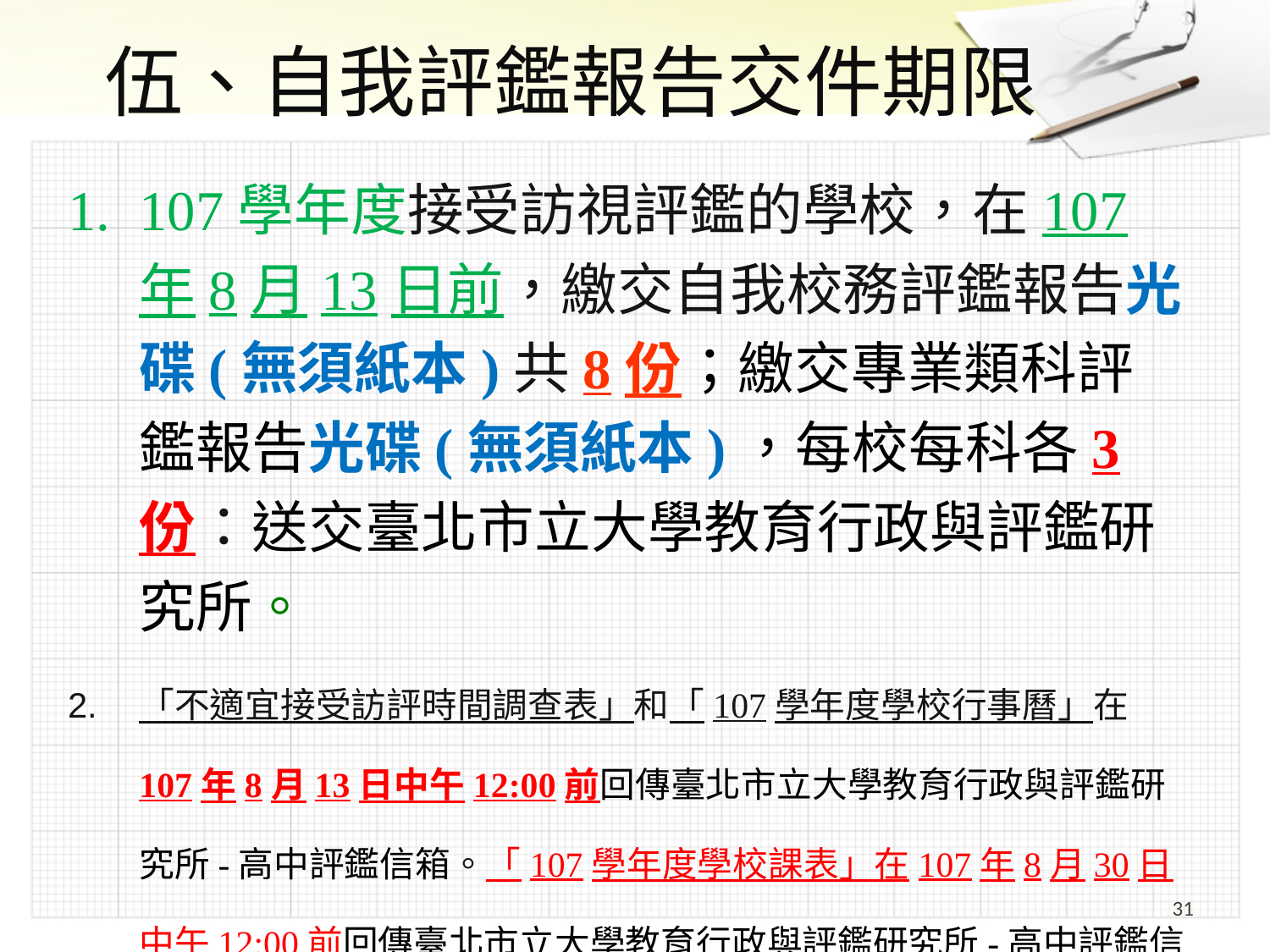

# 伍、自我評鑑報告交件期限
107學年度接受訪視評鑑的學校，在107年8月13日前，繳交自我校務評鑑報告光碟(無須紙本)共8份；繳交專業類科評鑑報告光碟(無須紙本)，每校每科各3份：送交臺北市立大學教育行政與評鑑研究所。
「不適宜接受訪評時間調查表」和「107學年度學校行事曆」在107年8月13日中午12:00前回傳臺北市立大學教育行政與評鑑研究所-高中評鑑信箱。「107學年度學校課表」在107年8月30日中午12:00前回傳臺北市立大學教育行政與評鑑研究所-高中評鑑信箱。
31